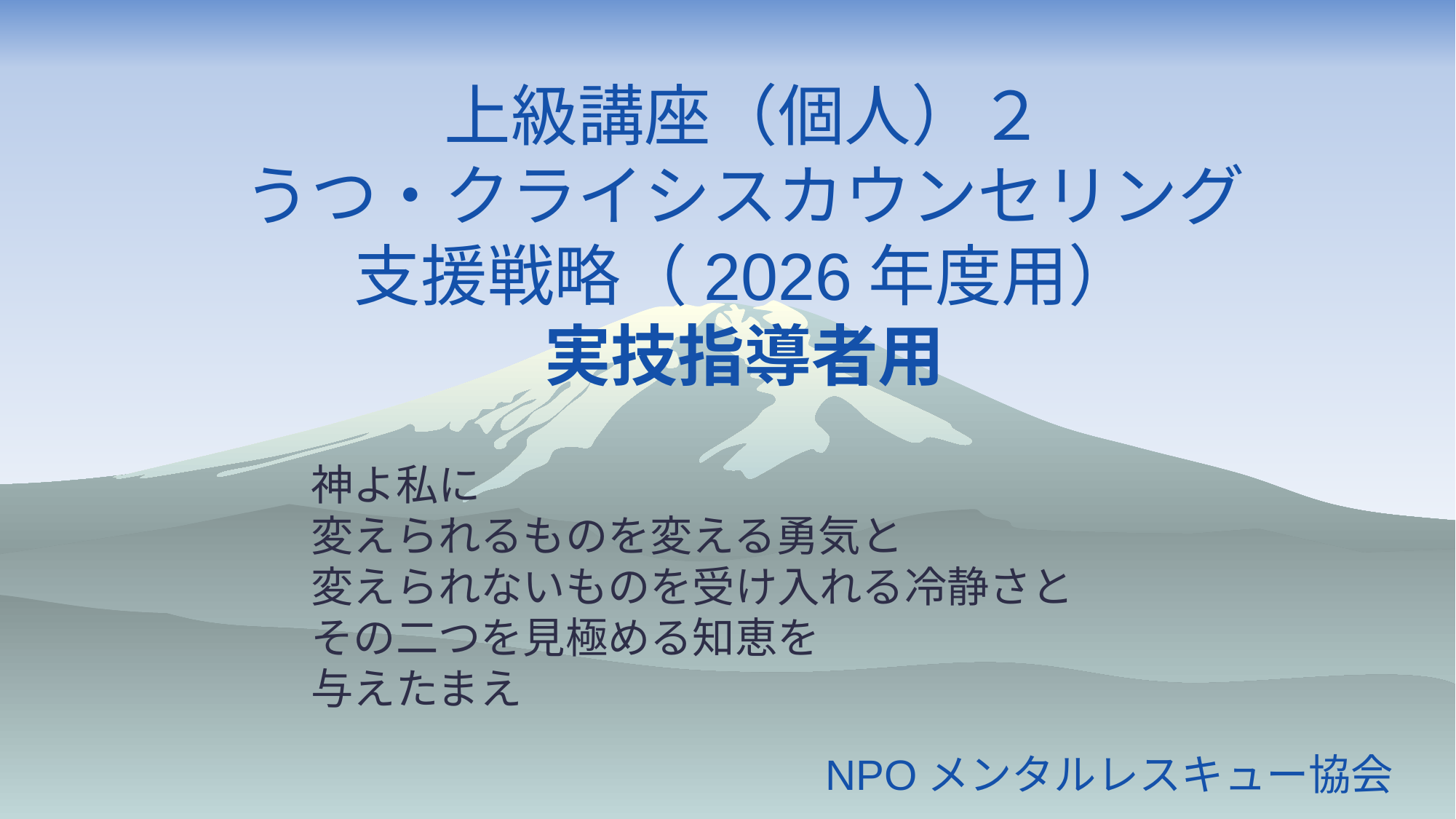

# 上級講座（個人）２ うつ・クライシスカウンセリング 支援戦略（2026年度用） 実技指導者用
神よ私に
変えられるものを変える勇気と
変えられないものを受け入れる冷静さと
その二つを見極める知恵を
与えたまえ
NPOメンタルレスキュー協会